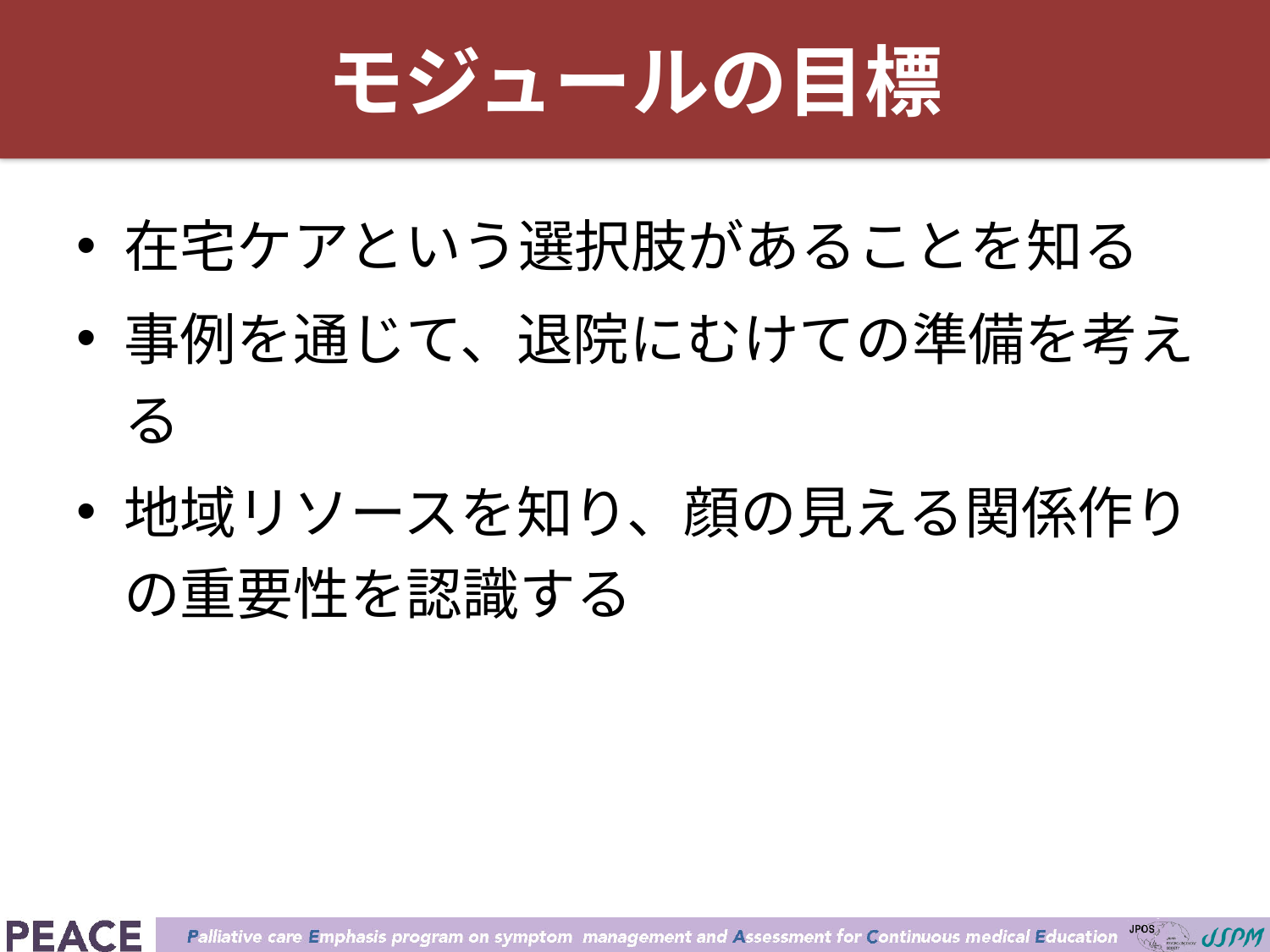

在宅ケアという選択肢があることを知る
事例を通じて、退院にむけての準備を考える
地域リソースを知り、顔の見える関係作りの重要性を認識する